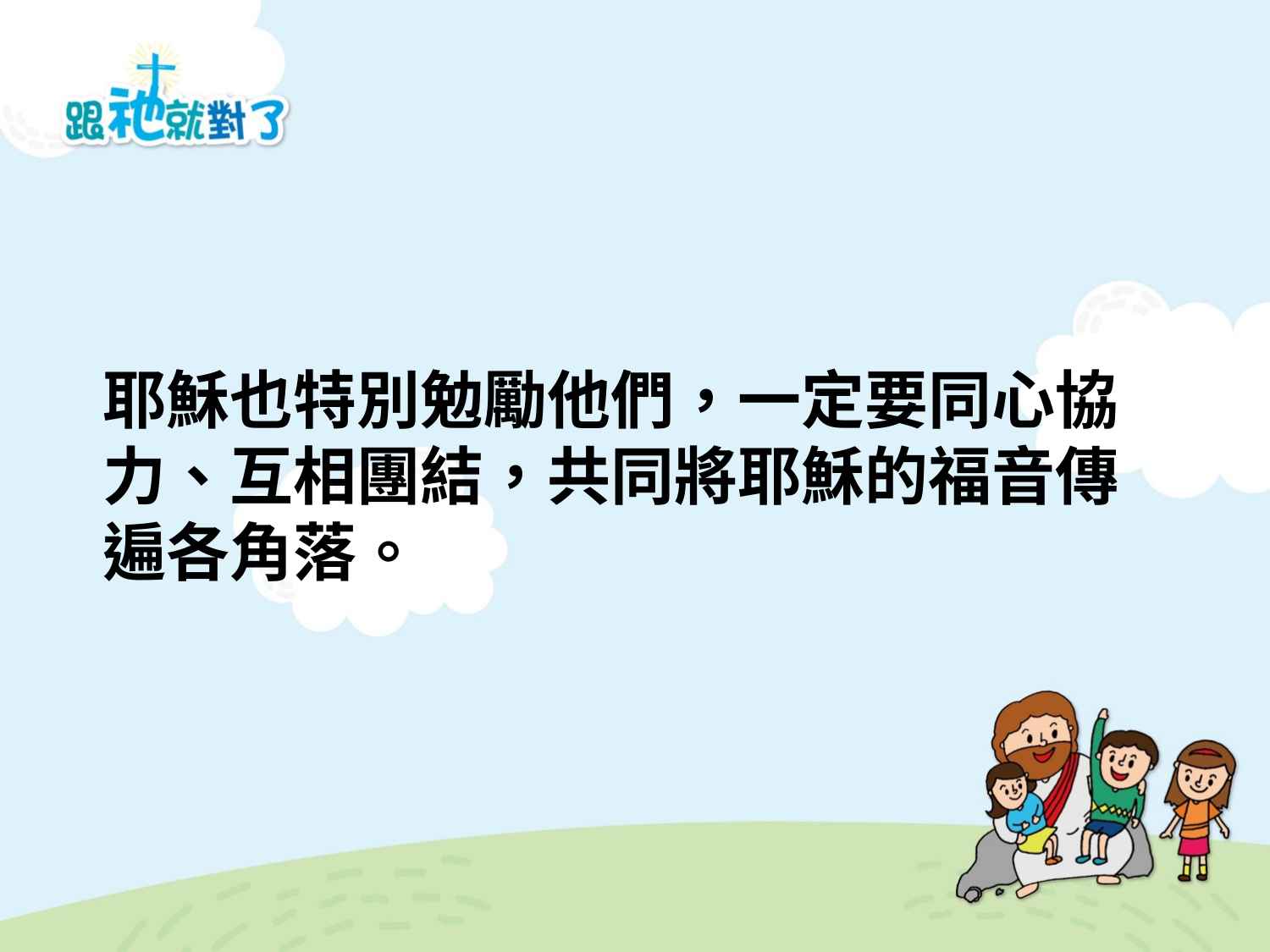

耶穌也特別勉勵他們，一定要同心協力、互相團結，共同將耶穌的福音傳遍各角落。